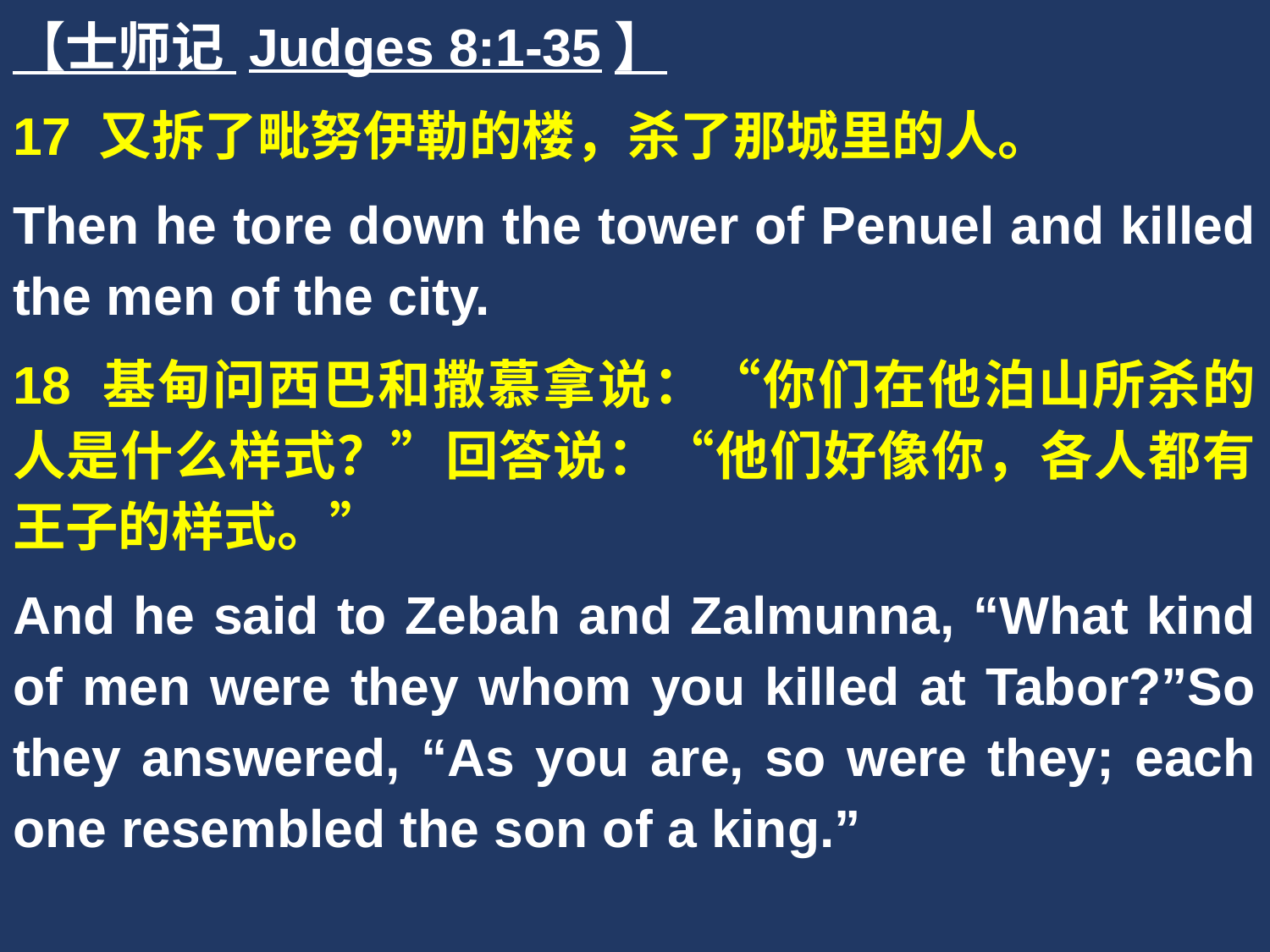

【士师记 Judges 8:1-35】
17 又拆了毗努伊勒的楼，杀了那城里的人。
Then he tore down the tower of Penuel and killed the men of the city.
18 基甸问西巴和撒慕拿说：“你们在他泊山所杀的人是什么样式？”回答说：“他们好像你，各人都有王子的样式。”
And he said to Zebah and Zalmunna, “What kind of men were they whom you killed at Tabor?”So they answered, “As you are, so were they; each one resembled the son of a king.”